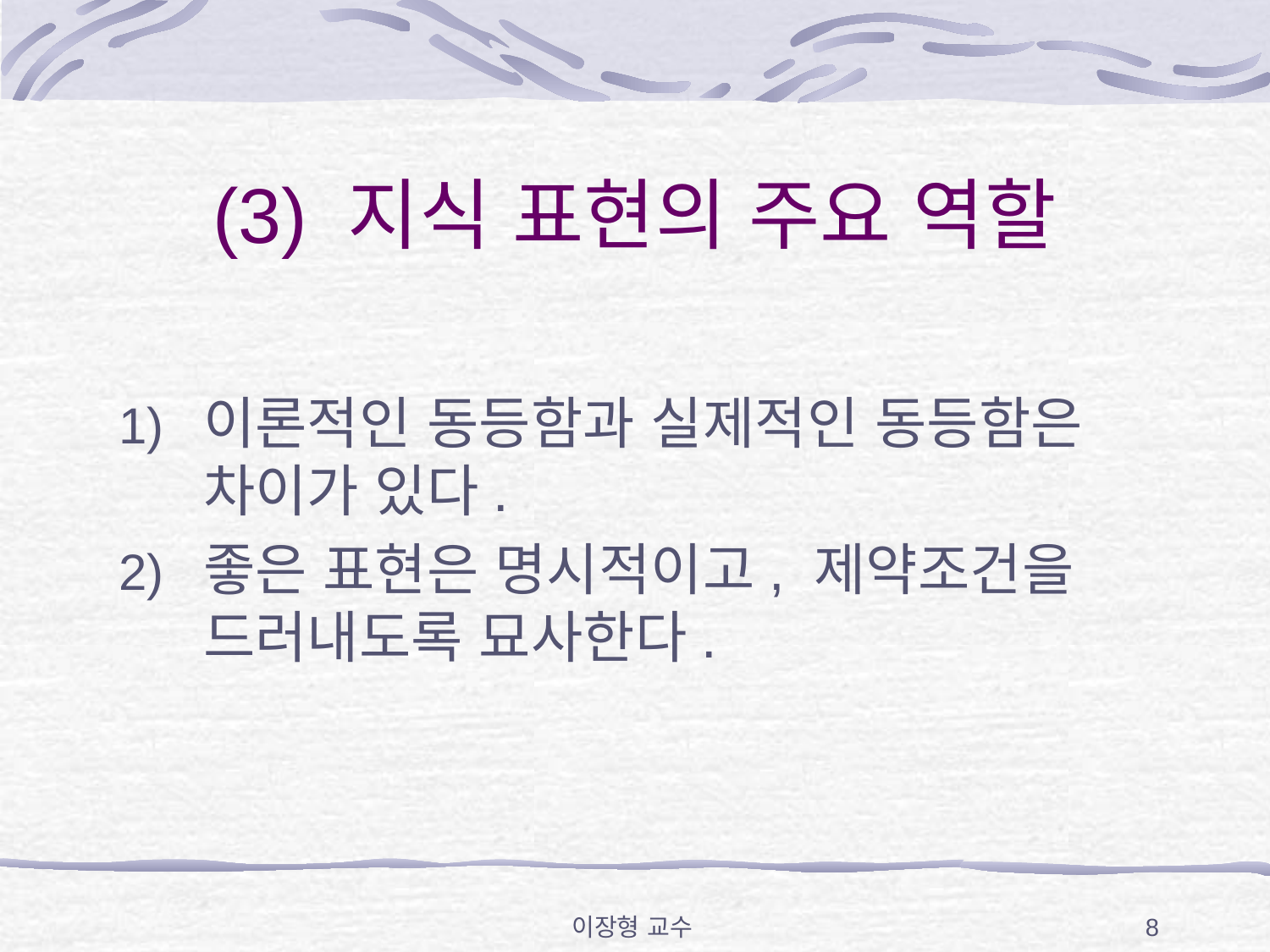

# (3) 지식 표현의 주요 역할
이론적인 동등함과 실제적인 동등함은 차이가 있다.
좋은 표현은 명시적이고, 제약조건을 드러내도록 묘사한다.
이장형 교수
8